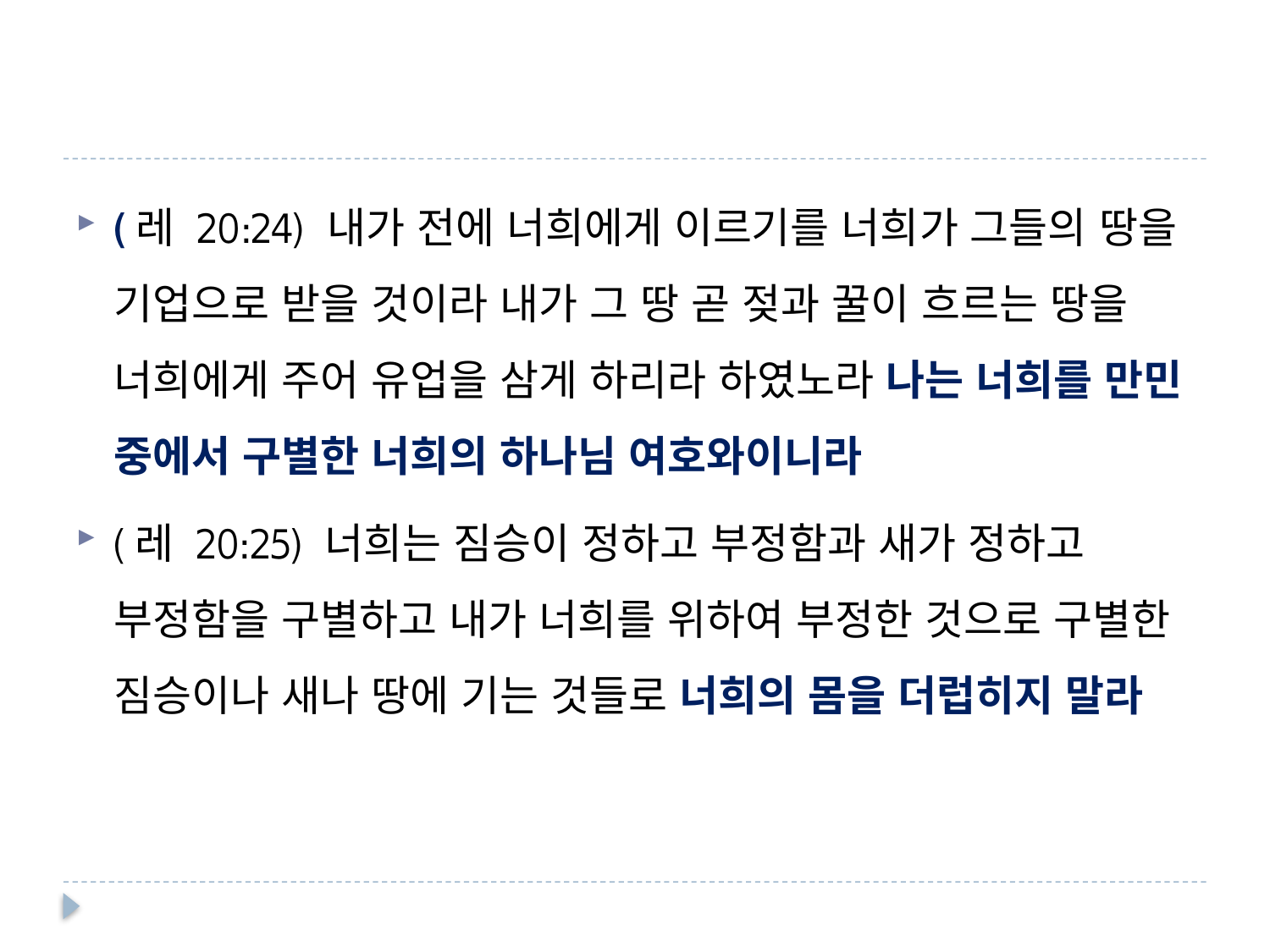

#
(레 20:24) 내가 전에 너희에게 이르기를 너희가 그들의 땅을 기업으로 받을 것이라 내가 그 땅 곧 젖과 꿀이 흐르는 땅을 너희에게 주어 유업을 삼게 하리라 하였노라 나는 너희를 만민 중에서 구별한 너희의 하나님 여호와이니라
(레 20:25) 너희는 짐승이 정하고 부정함과 새가 정하고 부정함을 구별하고 내가 너희를 위하여 부정한 것으로 구별한 짐승이나 새나 땅에 기는 것들로 너희의 몸을 더럽히지 말라